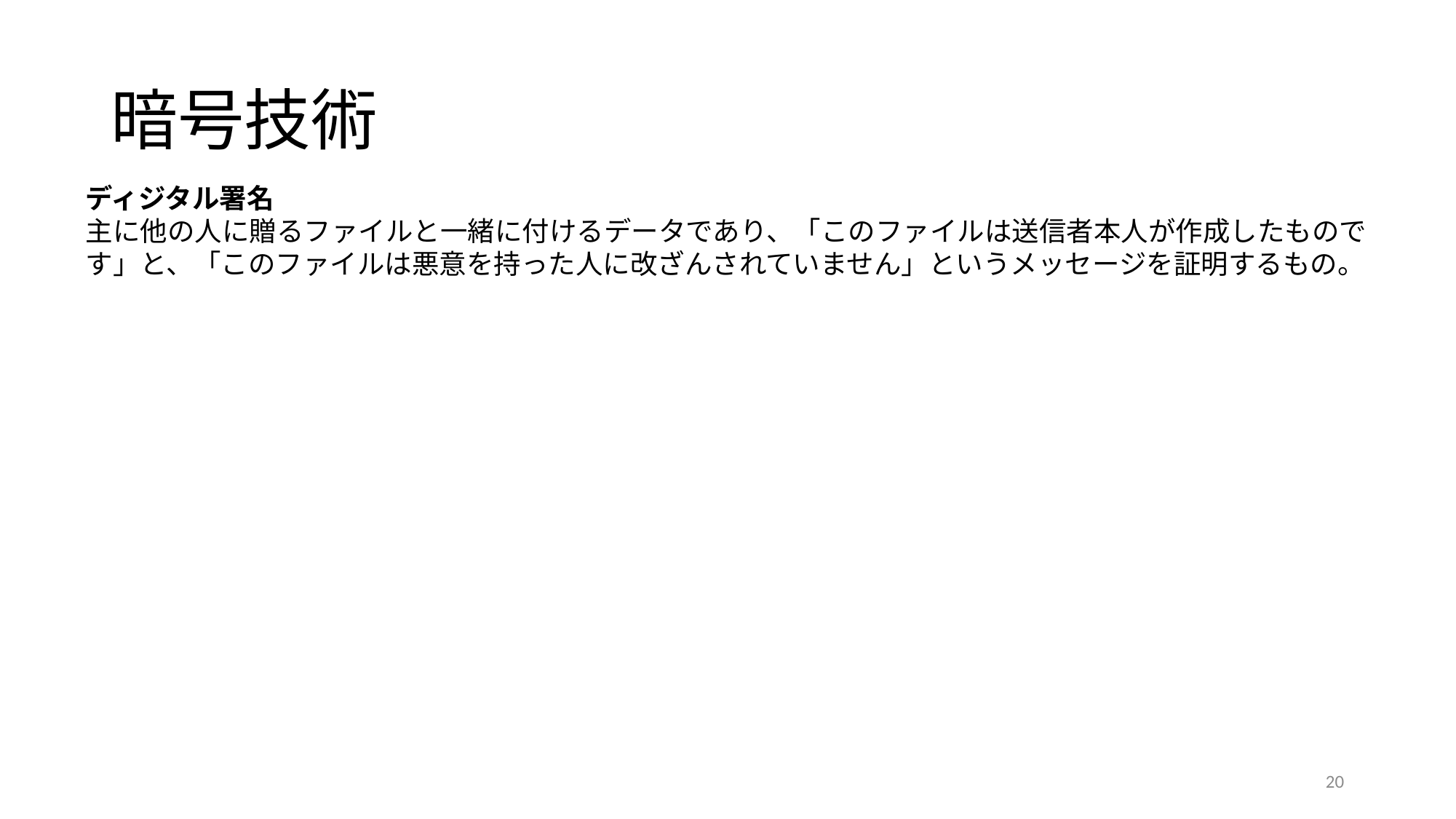

# 暗号技術
ディジタル署名
主に他の人に贈るファイルと一緒に付けるデータであり、「このファイルは送信者本人が作成したものです」と、「このファイルは悪意を持った人に改ざんされていません」というメッセージを証明するもの。

20